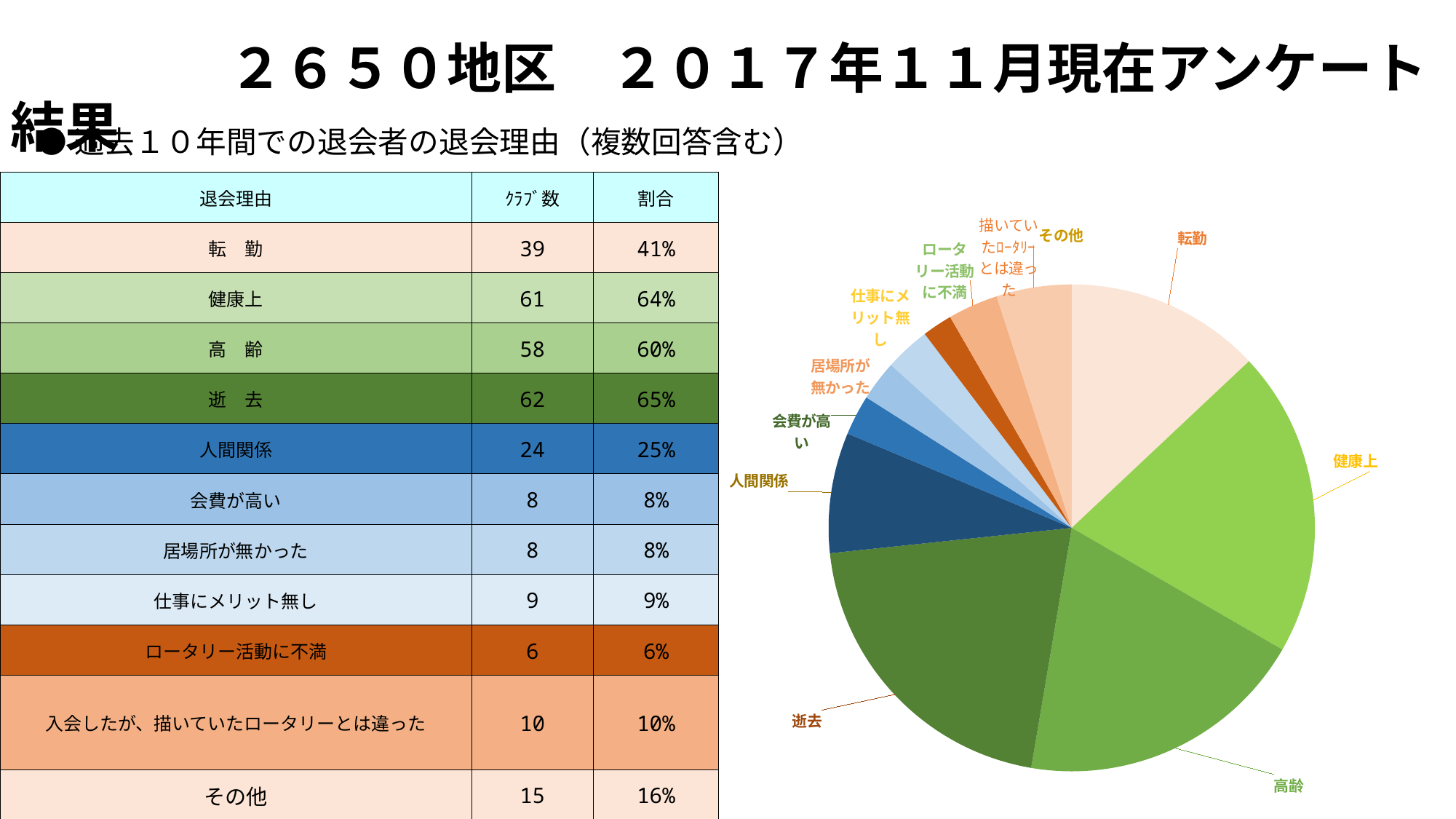

２６５０地区　２０１７年１１月現在アンケート結果
●過去１０年間での退会者の退会理由（複数回答含む）
| 退会理由 | ｸﾗﾌﾞ数 | 割合 |
| --- | --- | --- |
| 転　勤 | 39 | 41% |
| 健康上 | 61 | 64% |
| 高　齢 | 58 | 60% |
| 逝　去 | 62 | 65% |
| 人間関係 | 24 | 25% |
| 会費が高い | 8 | 8% |
| 居場所が無かった | 8 | 8% |
| 仕事にメリット無し | 9 | 9% |
| ロータリー活動に不満 | 6 | 6% |
| 入会したが、描いていたロータリーとは違った | 10 | 10% |
| その他 | 15 | 16% |

### Chart

| Category |  |  |
|---|---|---|
| 転勤 | 39.0 | 0.40625 |
| 健康上 | 61.0 | 0.6354166666666666 |
| 高齢 | 58.0 | 0.6041666666666666 |
| 逝去 | 62.0 | 0.6458333333333334 |
| 人間関係 | 24.0 | 0.25 |
| 会費が高い | 8.0 | 0.08333333333333333 |
| 居場所が無かった | 8.0 | 0.08333333333333333 |
| 仕事にメリット無し | 9.0 | 0.09375 |
| ロータリー活動に不満 | 6.0 | 0.0625 |
| 入会したが、描いていたロータリーとは違った | 10.0 | 0.10416666666666667 |
| その他 | 15.0 | 0.15625 |